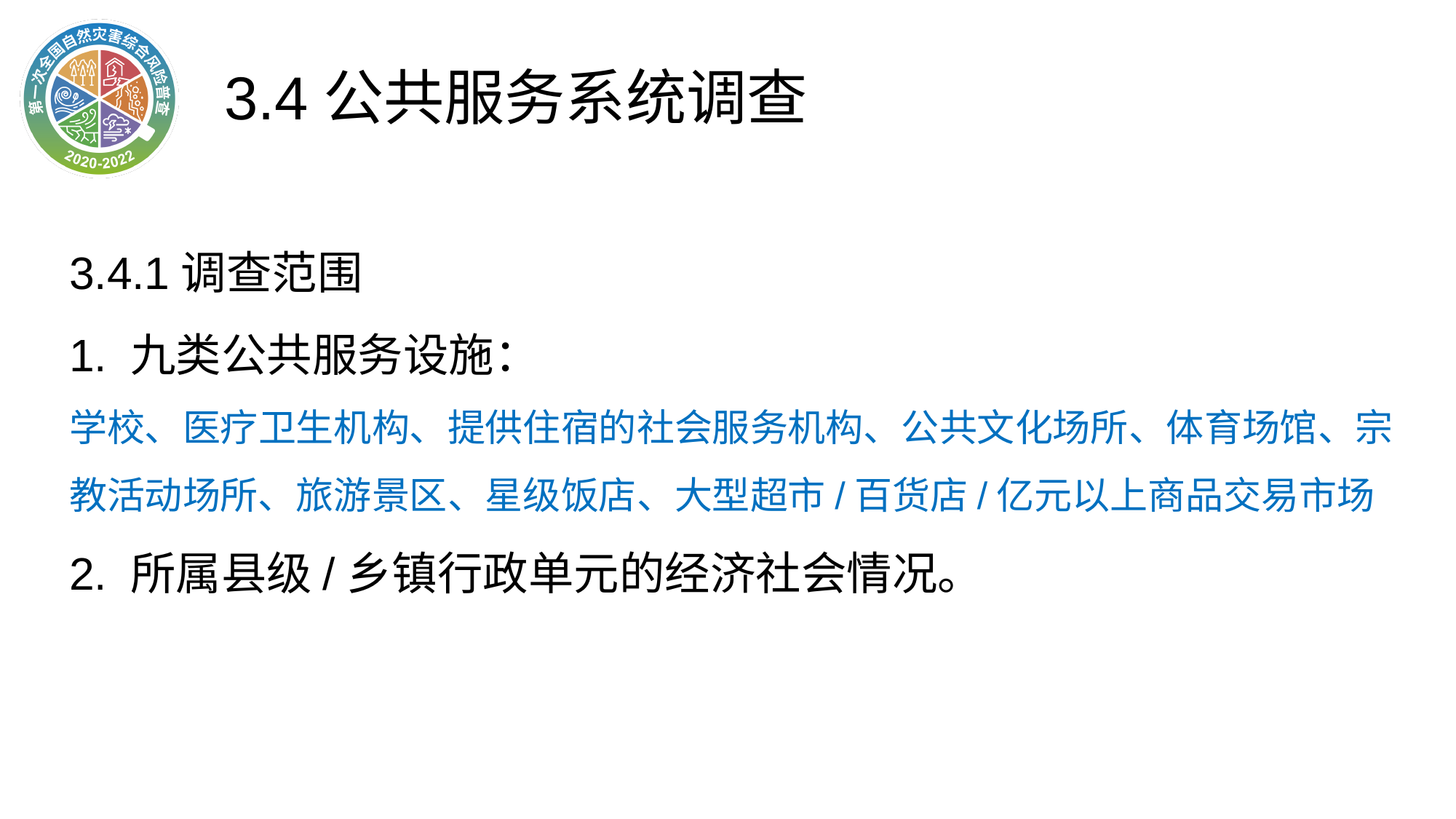

3.4公共服务系统调查

3.4.1调查范围
1. 九类公共服务设施：
学校、医疗卫生机构、提供住宿的社会服务机构、公共文化场所、体育场馆、宗教活动场所、旅游景区、星级饭店、大型超市/百货店/亿元以上商品交易市场
2. 所属县级/乡镇行政单元的经济社会情况。